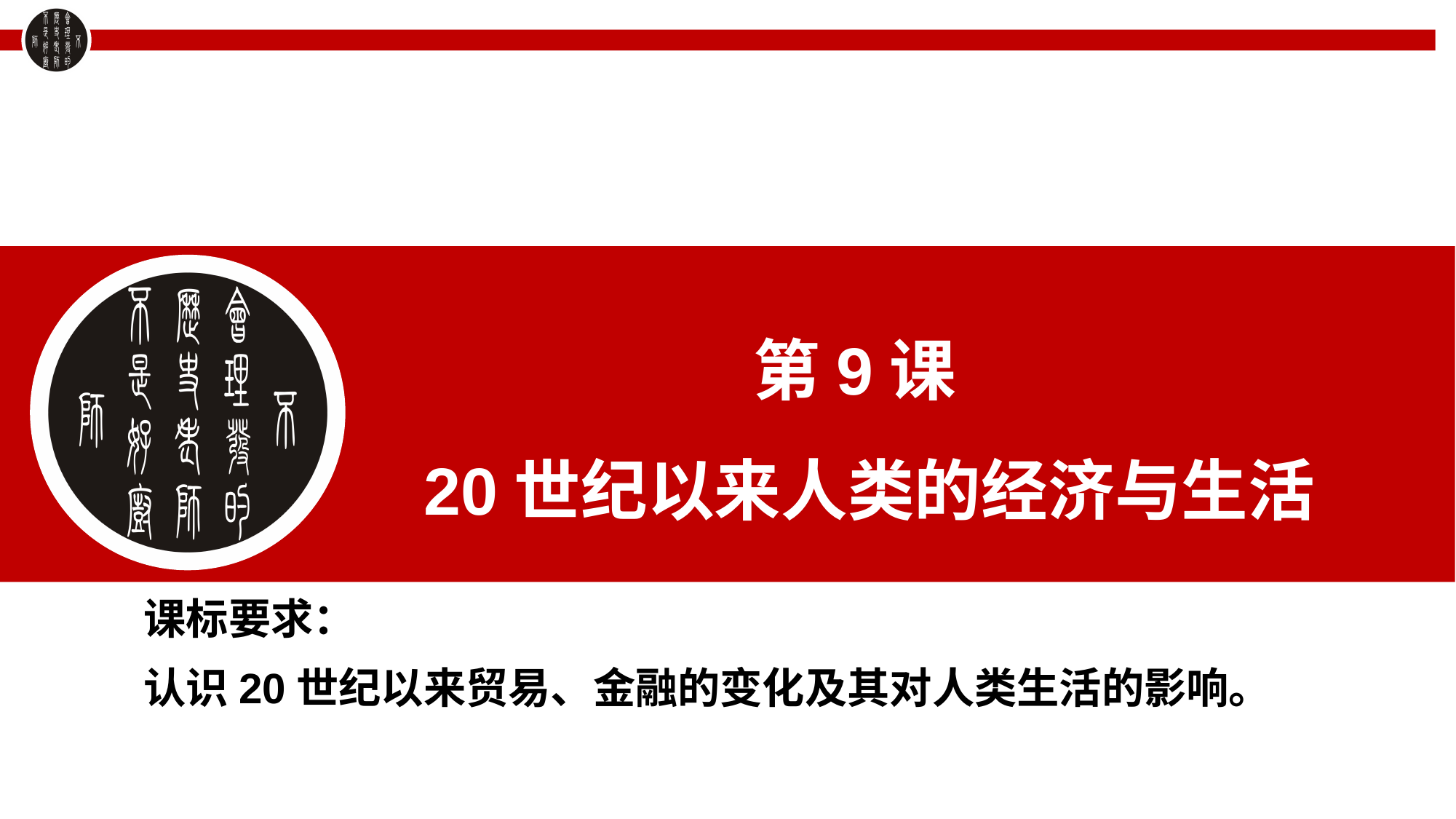

第9课
20世纪以来人类的经济与生活
课标要求：
认识20世纪以来贸易、金融的变化及其对人类生活的影响。